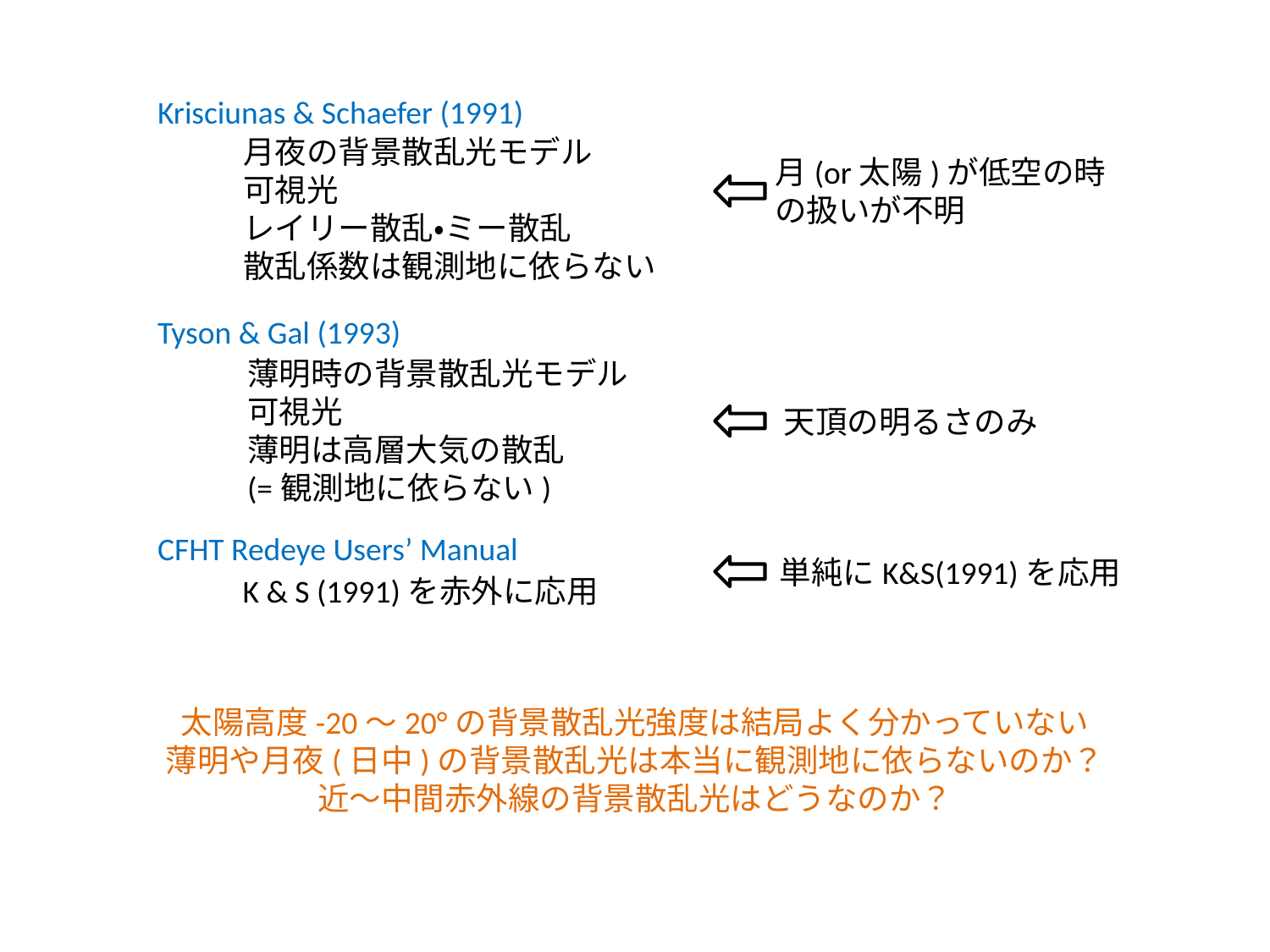

Krisciunas & Schaefer (1991)
月夜の背景散乱光モデル
可視光
レイリー散乱・ミー散乱
散乱係数は観測地に依らない
月(or太陽)が低空の時
の扱いが不明

Tyson & Gal (1993)
薄明時の背景散乱光モデル
可視光
薄明は高層大気の散乱
(=観測地に依らない)
天頂の明るさのみ

CFHT Redeye Users’ Manual
単純にK&S(1991)を応用

K & S (1991)を赤外に応用
太陽高度-20～20°の背景散乱光強度は結局よく分かっていない
薄明や月夜(日中)の背景散乱光は本当に観測地に依らないのか？
近～中間赤外線の背景散乱光はどうなのか？